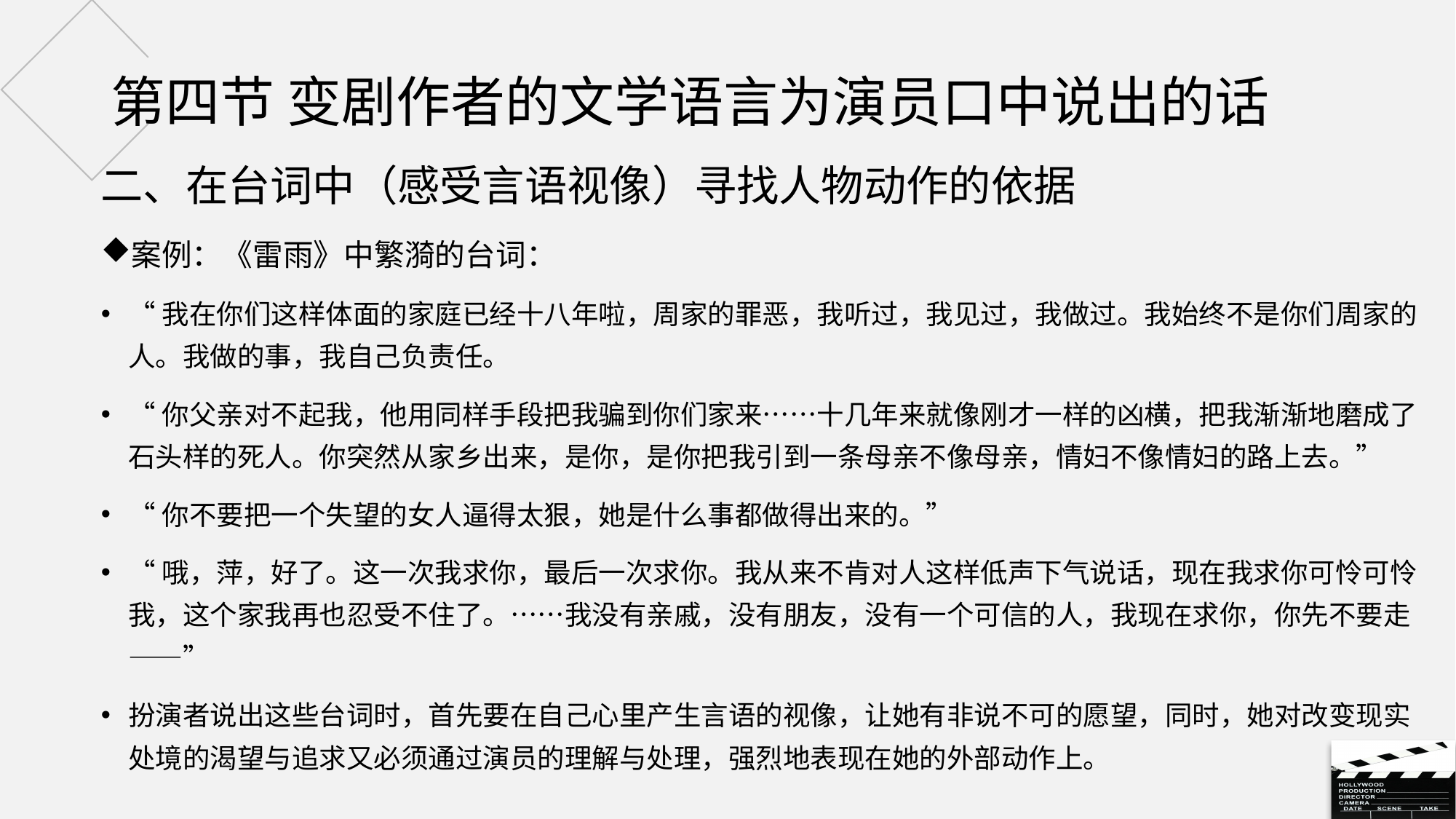

# 第四节 变剧作者的文学语言为演员口中说出的话
二、在台词中（感受言语视像）寻找人物动作的依据
案例：《雷雨》中繁漪的台词：
“我在你们这样体面的家庭已经十八年啦，周家的罪恶，我听过，我见过，我做过。我始终不是你们周家的人。我做的事，我自己负责任。
“你父亲对不起我，他用同样手段把我骗到你们家来……十几年来就像刚才一样的凶横，把我渐渐地磨成了石头样的死人。你突然从家乡出来，是你，是你把我引到一条母亲不像母亲，情妇不像情妇的路上去。”
“你不要把一个失望的女人逼得太狠，她是什么事都做得出来的。”
“哦，萍，好了。这一次我求你，最后一次求你。我从来不肯对人这样低声下气说话，现在我求你可怜可怜我，这个家我再也忍受不住了。……我没有亲戚，没有朋友，没有一个可信的人，我现在求你，你先不要走——”
扮演者说出这些台词时，首先要在自己心里产生言语的视像，让她有非说不可的愿望，同时，她对改变现实处境的渴望与追求又必须通过演员的理解与处理，强烈地表现在她的外部动作上。